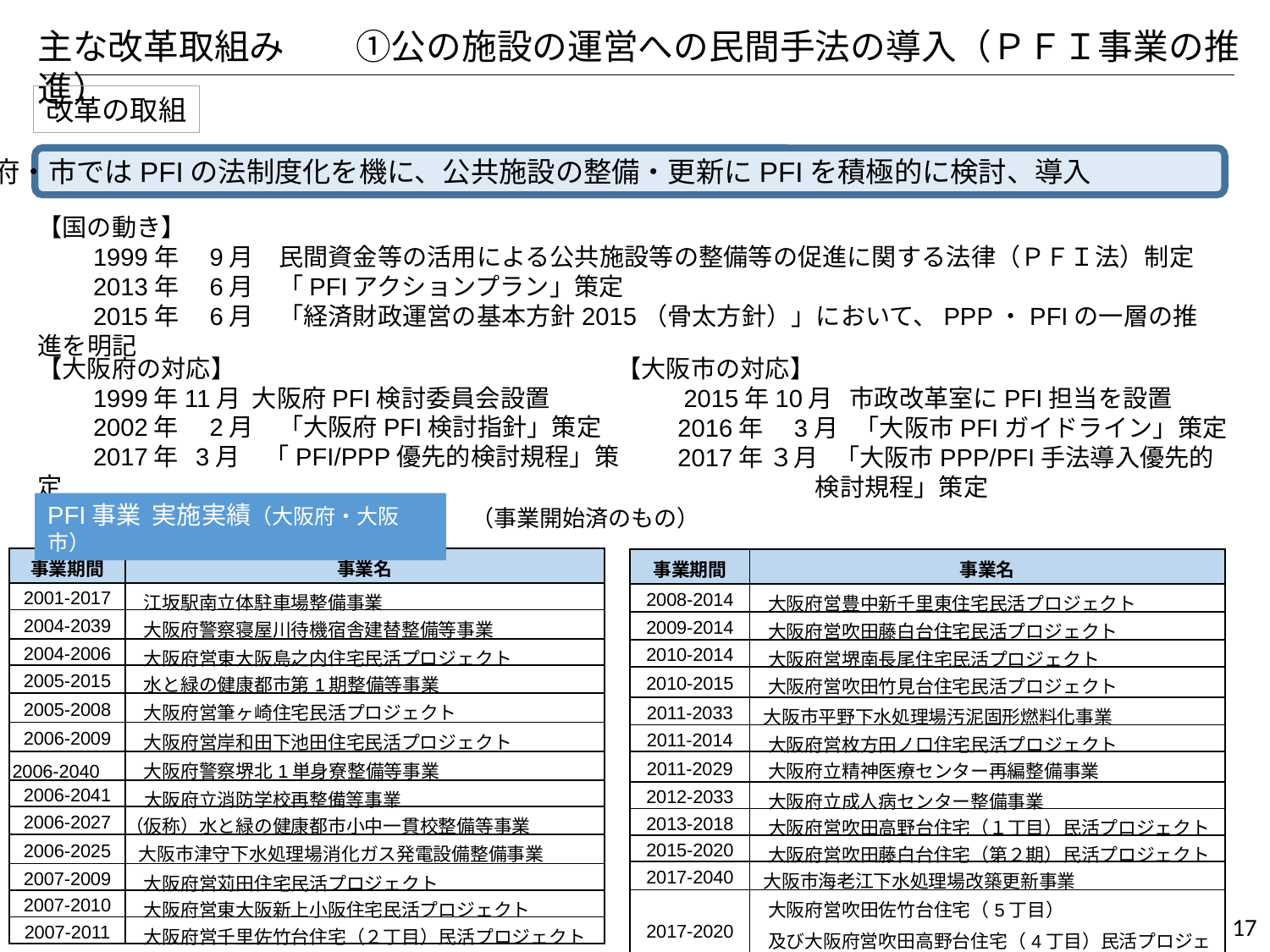

主な改革取組み　　①公の施設の運営への民間手法の導入（ＰＦＩ事業の推進）
改革の取組

府・市ではPFIの法制度化を機に、公共施設の整備・更新にPFIを積極的に検討、導入
【国の動き】
　　1999年　9月　民間資金等の活用による公共施設等の整備等の促進に関する法律（ＰＦＩ法）制定
　　2013年　6月　「PFIアクションプラン」策定
　　2015年　6月　「経済財政運営の基本方針2015（骨太方針）」において、PPP・PFIの一層の推進を明記
【大阪府の対応】
　　1999年11月  大阪府PFI検討委員会設置
　　2002年　2月　「大阪府PFI検討指針」策定
　　2017年  3月　「PFI/PPP優先的検討規程」策定
【大阪市の対応】
 　　2015年10月   市政改革室にPFI担当を設置
　　 2016年　3月   「大阪市PFIガイドライン」策定
　　 2017年 ３月   「大阪市PPP/PFI手法導入優先的
                 　　　　検討規程」策定
PFI事業  実施実績（大阪府・大阪市）
（事業開始済のもの）
| 事業期間 | 事業名 |
| --- | --- |
| 2001-2017 | 江坂駅南立体駐車場整備事業 |
| 2004-2039 | 大阪府警察寝屋川待機宿舎建替整備等事業 |
| 2004-2006 | 大阪府営東大阪島之内住宅民活プロジェクト |
| 2005-2015 | 水と緑の健康都市第1期整備等事業 |
| 2005-2008 | 大阪府営筆ヶ崎住宅民活プロジェクト |
| 2006-2009 | 大阪府営岸和田下池田住宅民活プロジェクト |
| 2006-2040 | 大阪府警察堺北1単身寮整備等事業 |
| 2006-2041 | 大阪府立消防学校再整備等事業 |
| 2006-2027 | （仮称）水と緑の健康都市小中一貫校整備等事業 |
| 2006-2025 | 大阪市津守下水処理場消化ガス発電設備整備事業 |
| 2007-2009 | 大阪府営苅田住宅民活プロジェクト |
| 2007-2010 | 大阪府営東大阪新上小阪住宅民活プロジェクト |
| 2007-2011 | 大阪府営千里佐竹台住宅（２丁目）民活プロジェクト |
| 事業期間 | 事業名 |
| --- | --- |
| 2008-2014 | 大阪府営豊中新千里東住宅民活プロジェクト |
| 2009-2014 | 大阪府営吹田藤白台住宅民活プロジェクト |
| 2010-2014 | 大阪府営堺南長尾住宅民活プロジェクト |
| 2010-2015 | 大阪府営吹田竹見台住宅民活プロジェクト |
| 2011-2033 | 大阪市平野下水処理場汚泥固形燃料化事業 |
| 2011-2014 | 大阪府営枚方田ノ口住宅民活プロジェクト |
| 2011-2029 | 大阪府立精神医療センター再編整備事業 |
| 2012-2033 | 大阪府立成人病センター整備事業 |
| 2013-2018 | 大阪府営吹田高野台住宅（１丁目）民活プロジェクト |
| 2015-2020 | 大阪府営吹田藤白台住宅（第２期）民活プロジェクト |
| 2017-2040 | 大阪市海老江下水処理場改築更新事業 |
| 2017-2020 | 大阪府営吹田佐竹台住宅（5丁目） 　及び大阪府営吹田高野台住宅（4丁目）民活プロジェクト |
17